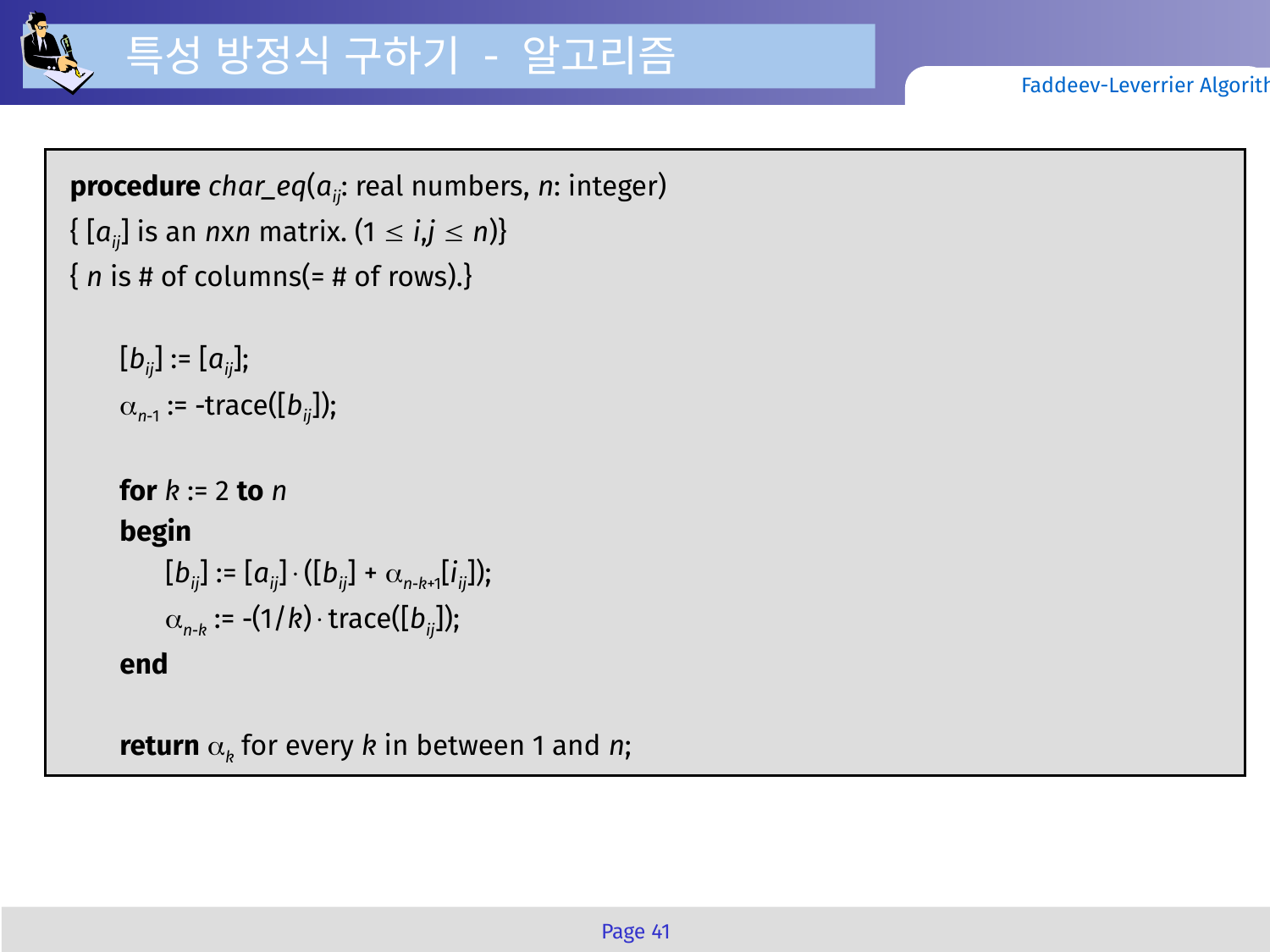

특성 방정식 구하기 - 알고리즘
Faddeev-Leverrier Algorithm
procedure char_eq(aij: real numbers, n: integer)
{ [aij] is an nxn matrix. (1 ≤ i,j ≤ n)}
{ n is # of columns(= # of rows).}

	[bij] := [aij];
	αn−1 := −trace([bij]);

	for k := 2 to n
	begin
		[bij] := [aij]⋅([bij] + αn−k+1[iij]);
		αn−k := −(1/k)⋅trace([bij]);
	end

	return αk for every k in between 1 and n;
Page 41